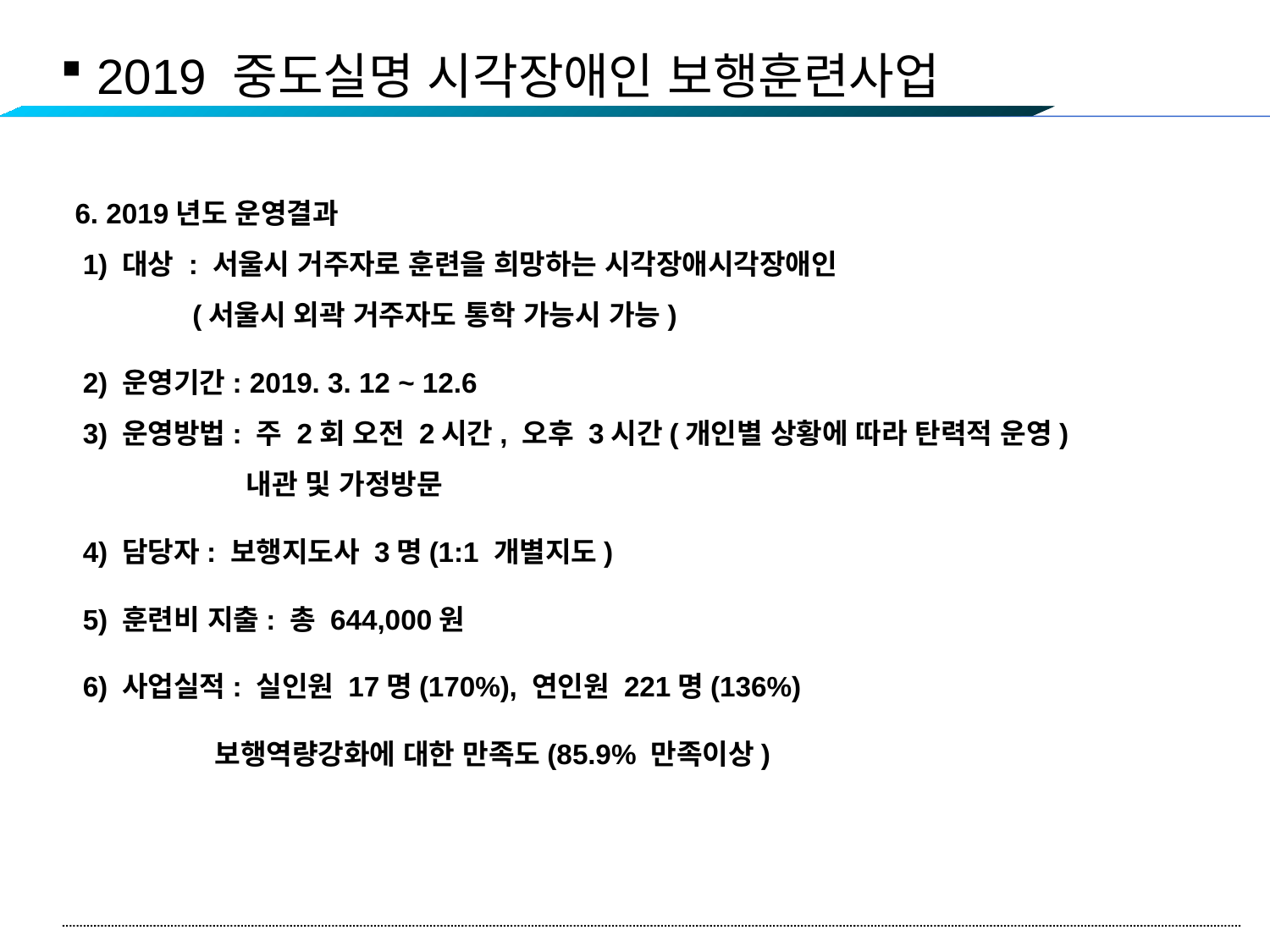

2019 중도실명 시각장애인 보행훈련사업

6. 2019년도 운영결과
 1) 대상 : 서울시 거주자로 훈련을 희망하는 시각장애시각장애인
               (서울시 외곽 거주자도 통학 가능시 가능)
 2) 운영기간: 2019. 3. 12 ~ 12.6
 3) 운영방법: 주 2회 오전 2시간, 오후 3시간(개인별 상황에 따라 탄력적 운영)
                     내관 및 가정방문
 4) 담당자: 보행지도사 3명(1:1 개별지도)
 5) 훈련비 지출: 총 644,000원
 6) 사업실적: 실인원 17명(170%), 연인원 221명(136%)
                 보행역량강화에 대한 만족도(85.9% 만족이상)